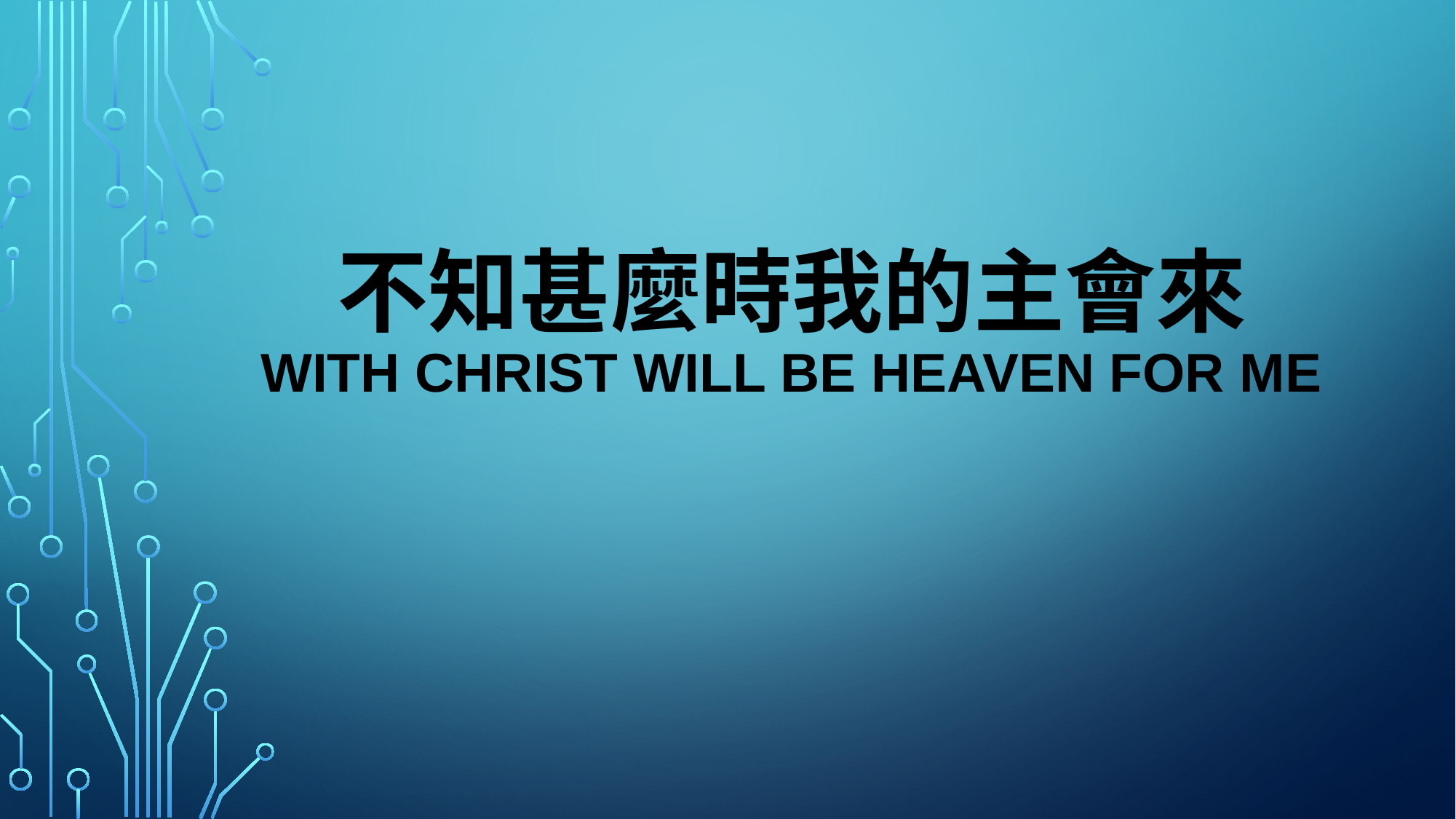

# 不知甚麼時我的主會來 with christ will be heaven for me